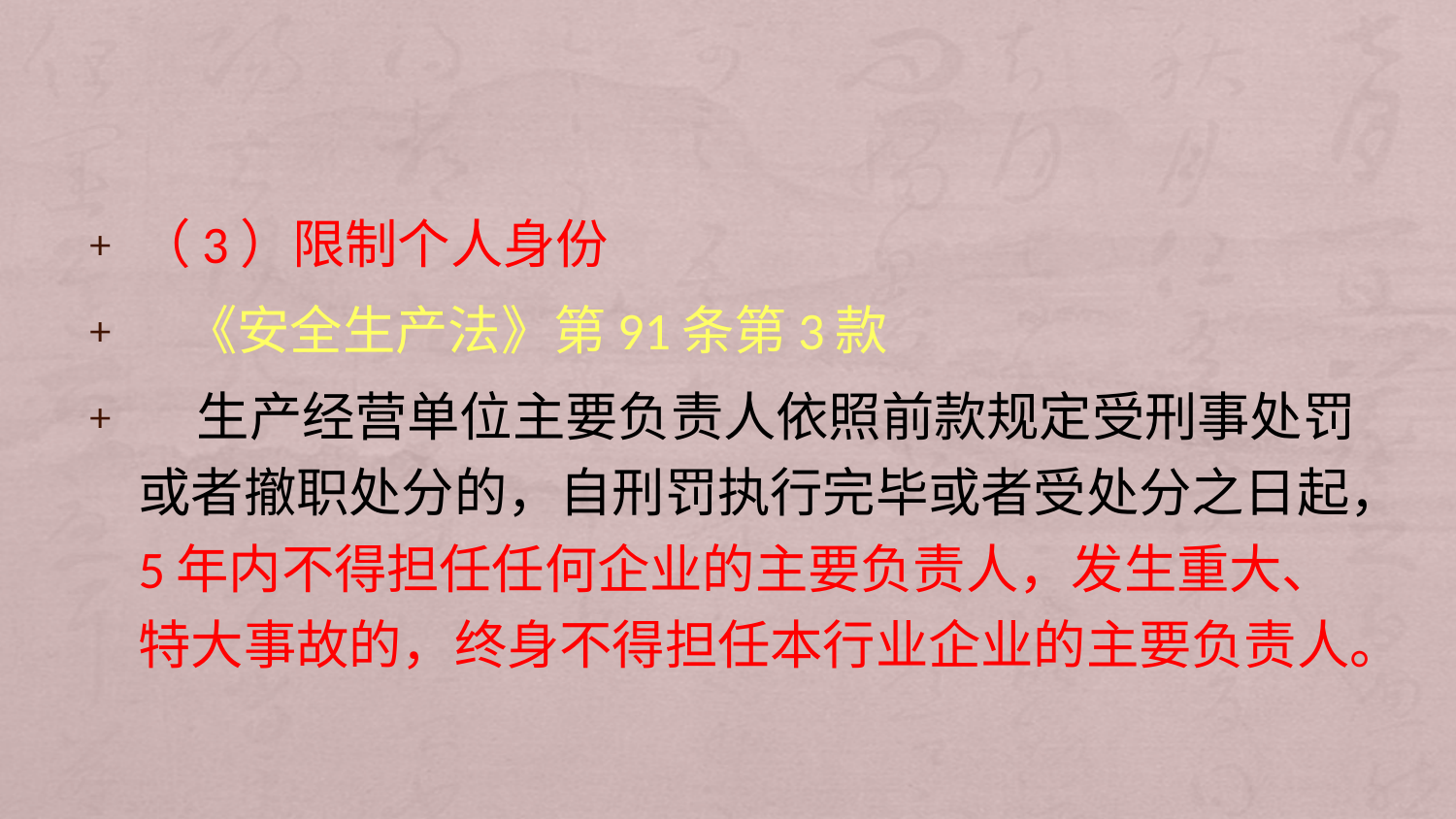

法律责任

（3）限制个人身份
   《安全生产法》第91条第3款
    生产经营单位主要负责人依照前款规定受刑事处罚或者撤职处分的，自刑罚执行完毕或者受处分之日起，5年内不得担任任何企业的主要负责人，发生重大、特大事故的，终身不得担任本行业企业的主要负责人。